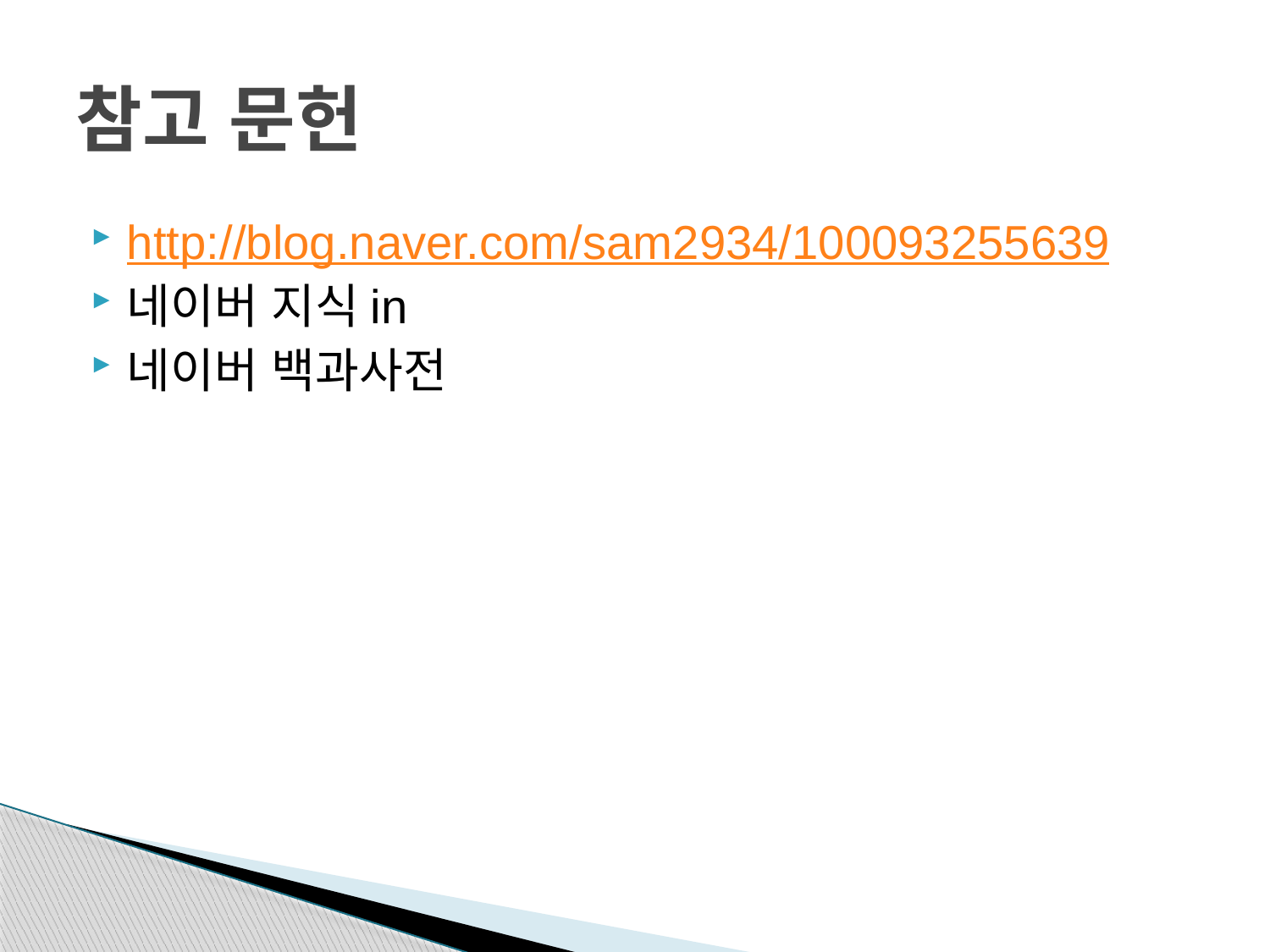

# 참고 문헌
http://blog.naver.com/sam2934/100093255639
네이버 지식in
네이버 백과사전